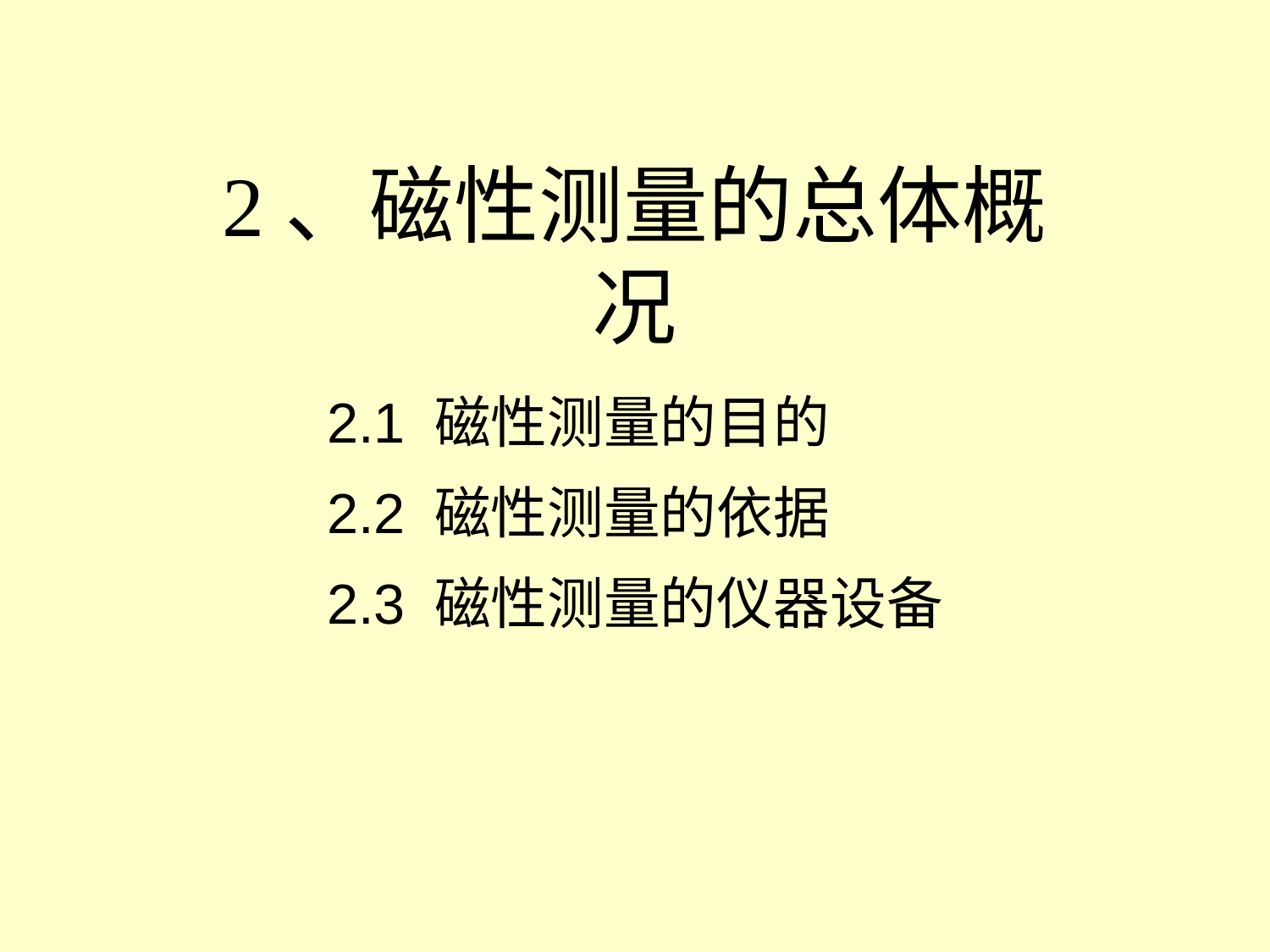

# 2、磁性测量的总体概况
2.1 磁性测量的目的
2.2 磁性测量的依据
2.3 磁性测量的仪器设备